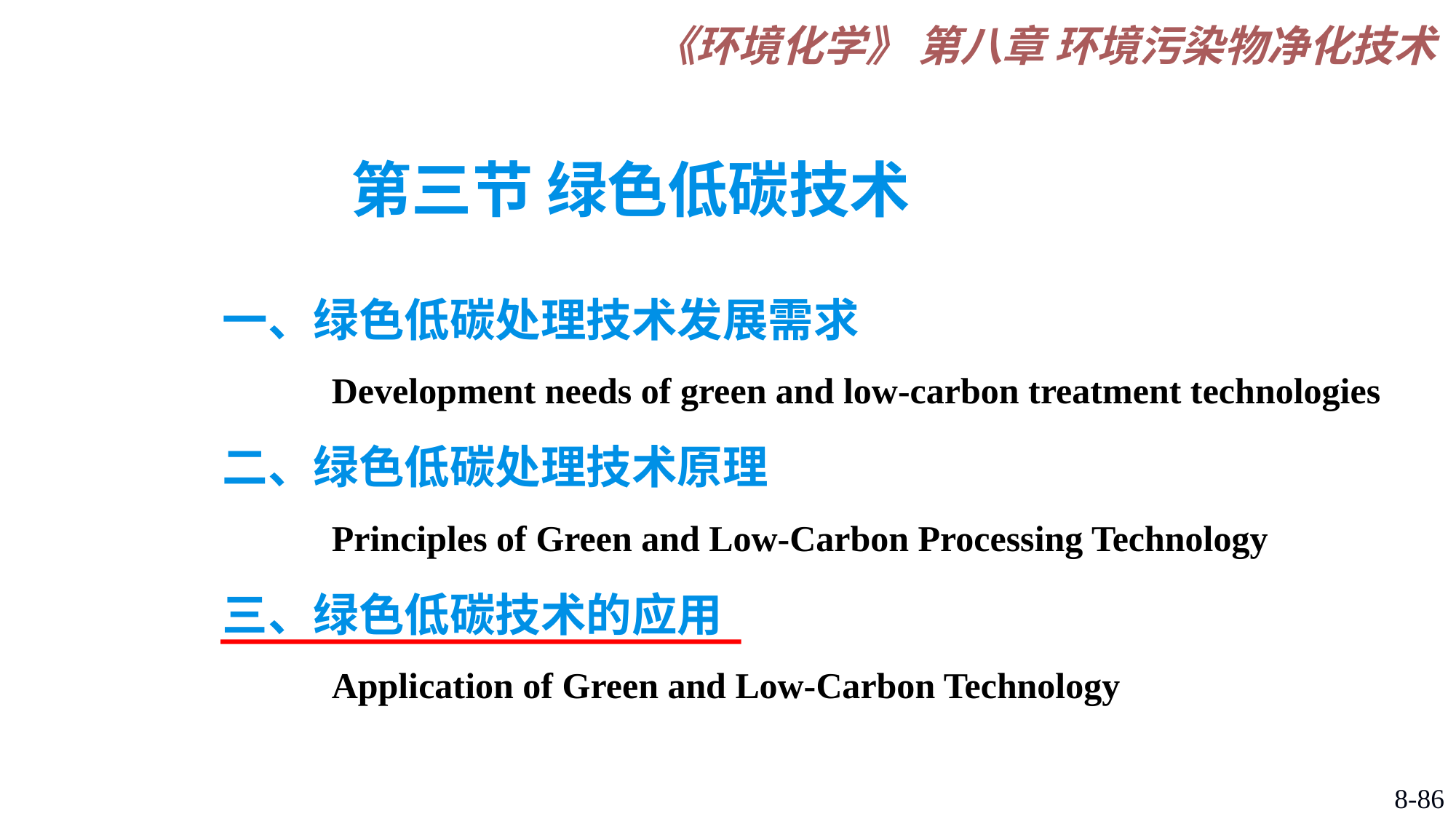

第三节 绿色低碳技术
一、绿色低碳处理技术发展需求
Development needs of green and low-carbon treatment technologies
二、绿色低碳处理技术原理
Principles of Green and Low-Carbon Processing Technology
三、绿色低碳技术的应用
Application of Green and Low-Carbon Technology

8-86